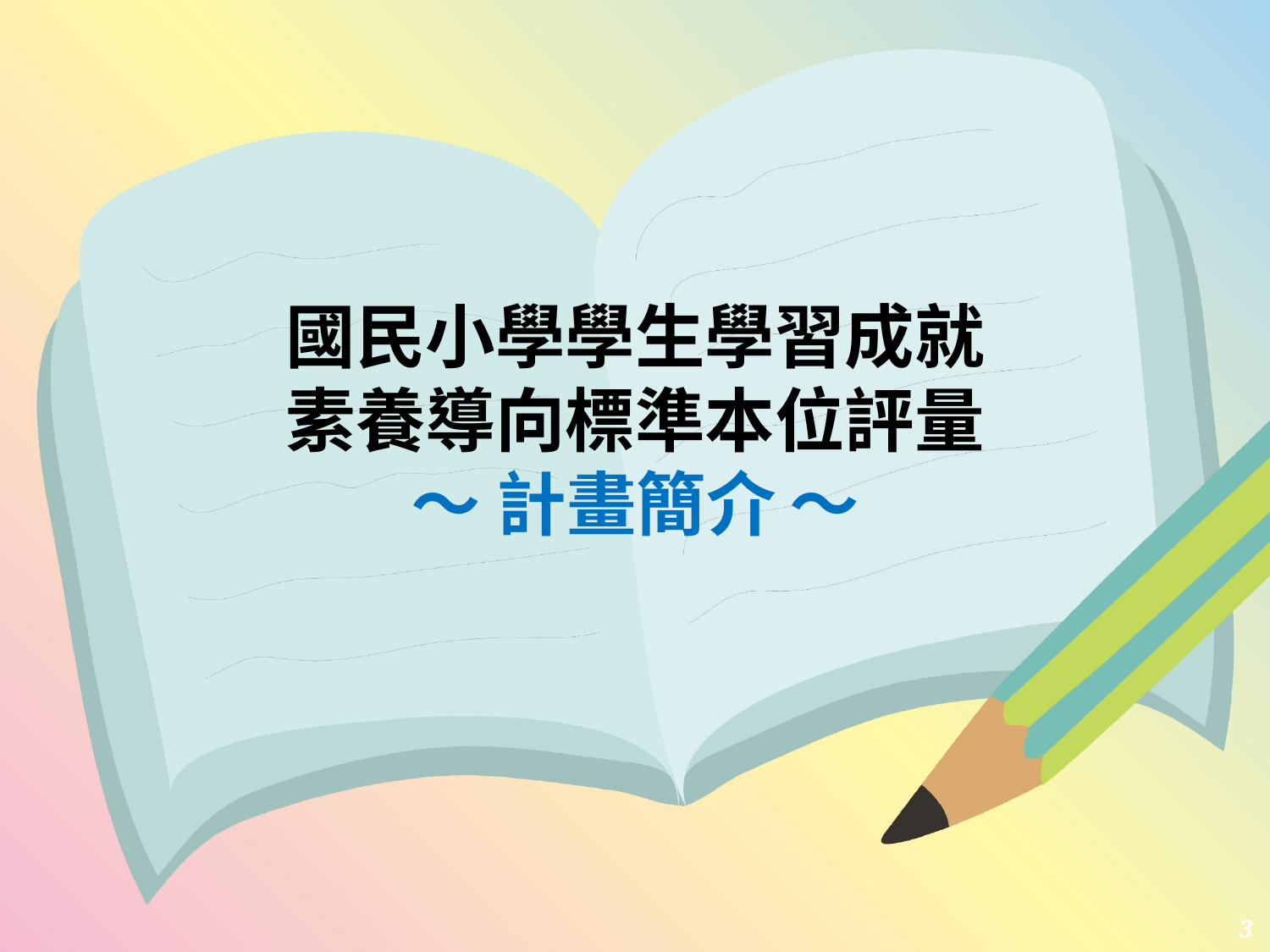

# 國民小學學生學習成就 素養導向標準本位評量 ～ 計畫簡介 ～
3